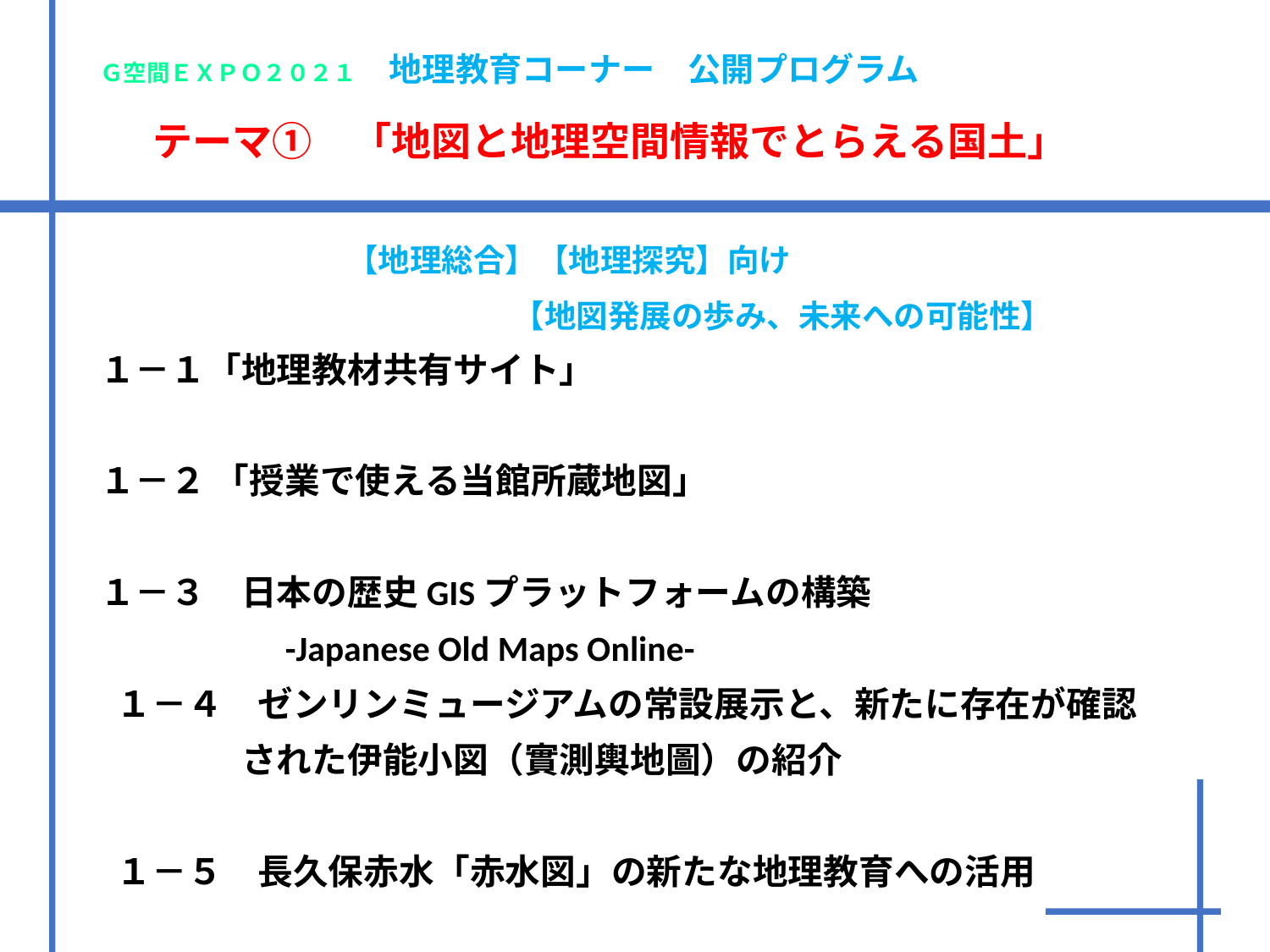

# Ｇ空間ＥＸＰＯ２０２１　地理教育コーナー　公開プログラム　 　テーマ①　「地図と地理空間情報でとらえる国土」
　　　　　【地理総合】【地理探究】向け
　　　　　　　　　　　　　【地図発展の歩み、未来への可能性】
１－１「地理教材共有サイト」

１－２ 「授業で使える当館所蔵地図」

１－３　日本の歴史GISプラットフォームの構築
　　　　　-Japanese Old Maps Online-
 １－４　ゼンリンミュージアムの常設展示と、新たに存在が確認
　　　　された伊能小図（實測輿地圖）の紹介

 １－５　長久保赤水「赤水図」の新たな地理教育への活用